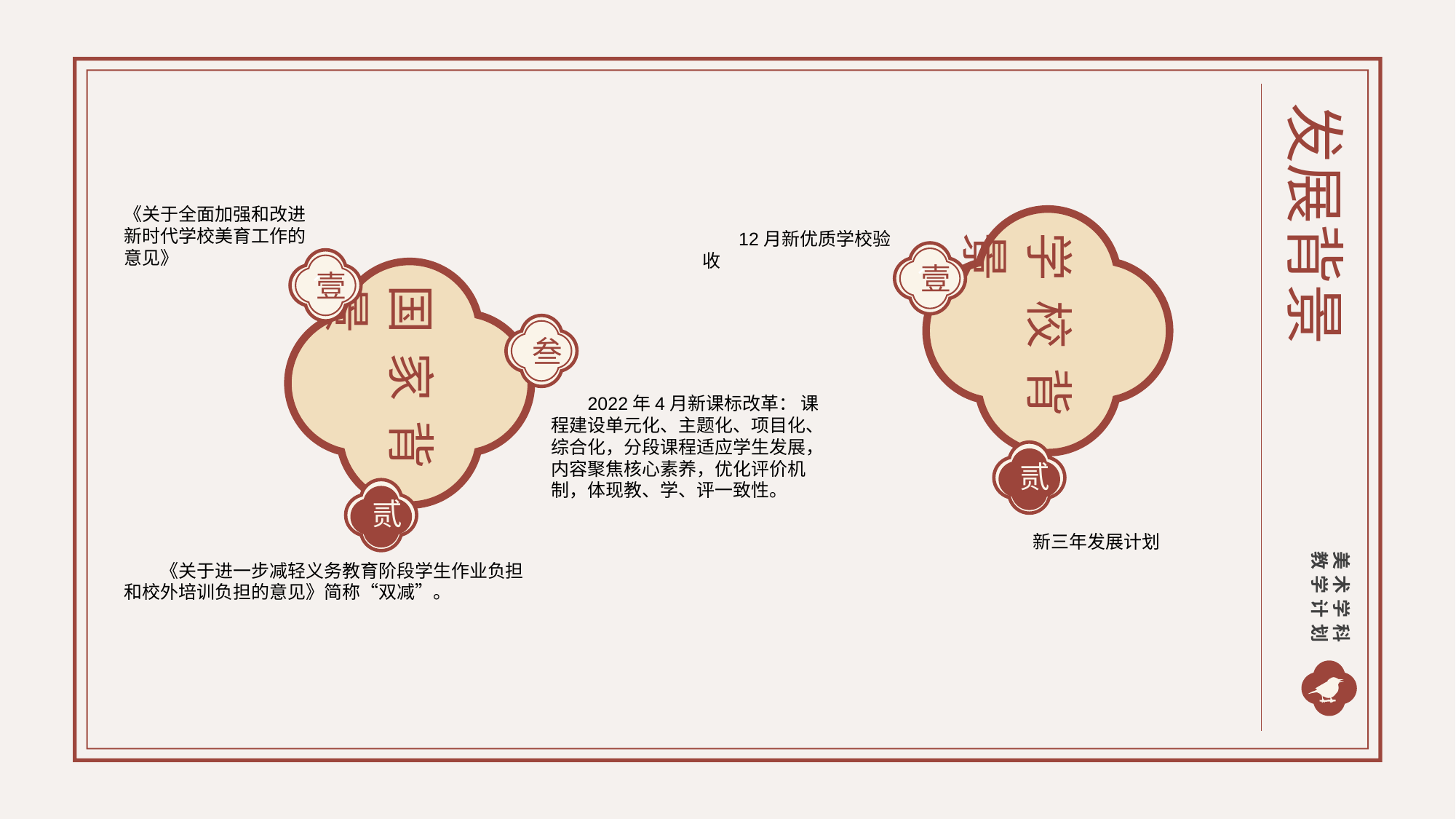

发展背景
《关于全面加强和改进新时代学校美育工作的意见》

学校背景
12月新优质学校验收

、
壹

、
壹

国家背景

叁
2022年4月新课标改革： 课程建设单元化、主题化、项目化、综合化，分段课程适应学生发展，内容聚焦核心素养，优化评价机制，体现教、学、评一致性。

贰

贰
新三年发展计划
美术学科
教学计划

《关于进一步减轻义务教育阶段学生作业负担和校外培训负担的意见》简称“双减”。